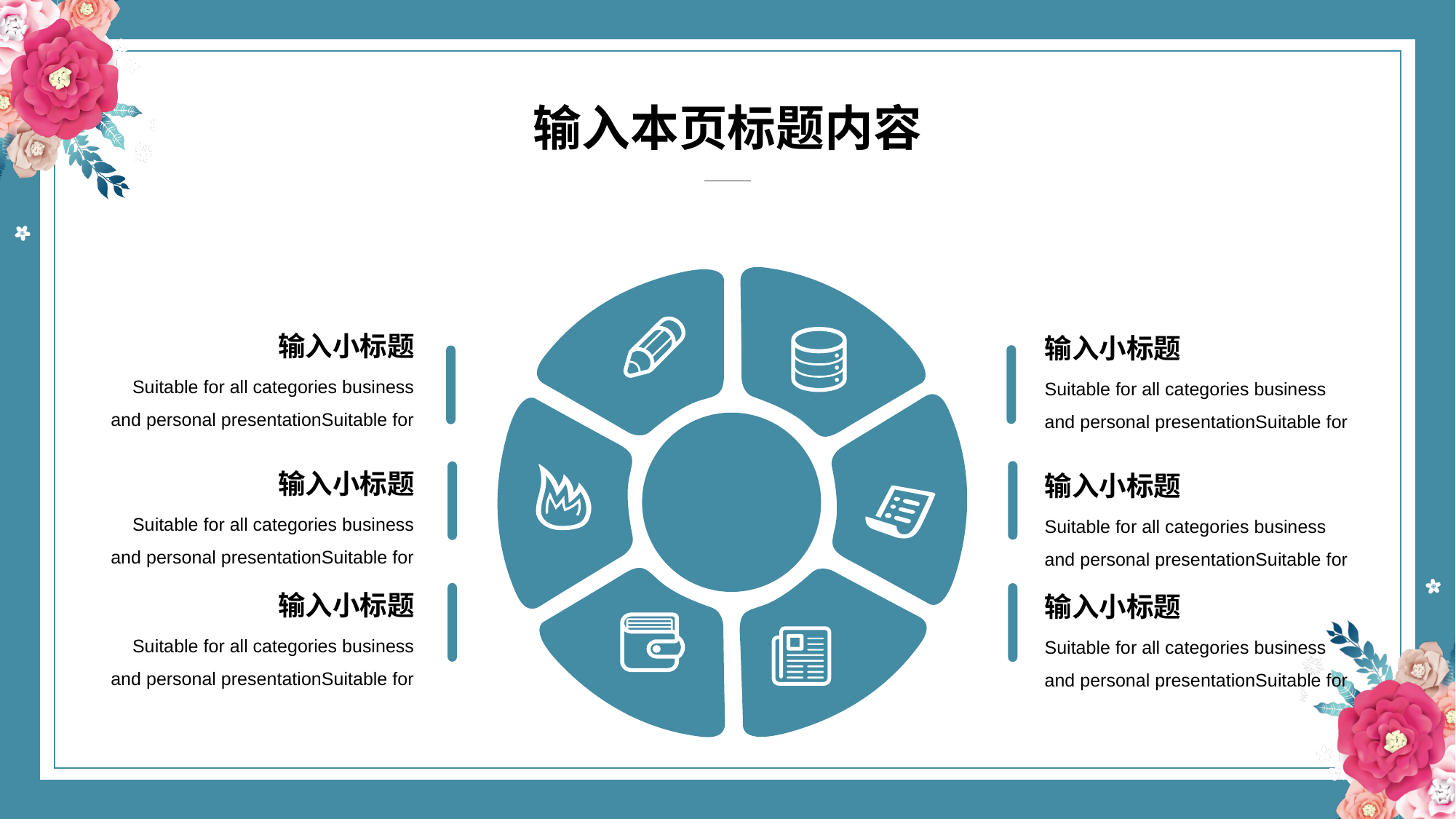

输入本页标题内容

输入小标题
输入小标题

Suitable for all categories business and personal presentationSuitable for
Suitable for all categories business and personal presentationSuitable for

输入小标题
输入小标题

Suitable for all categories business and personal presentationSuitable for
Suitable for all categories business and personal presentationSuitable for
输入小标题

输入小标题

Suitable for all categories business and personal presentationSuitable for
Suitable for all categories business and personal presentationSuitable for